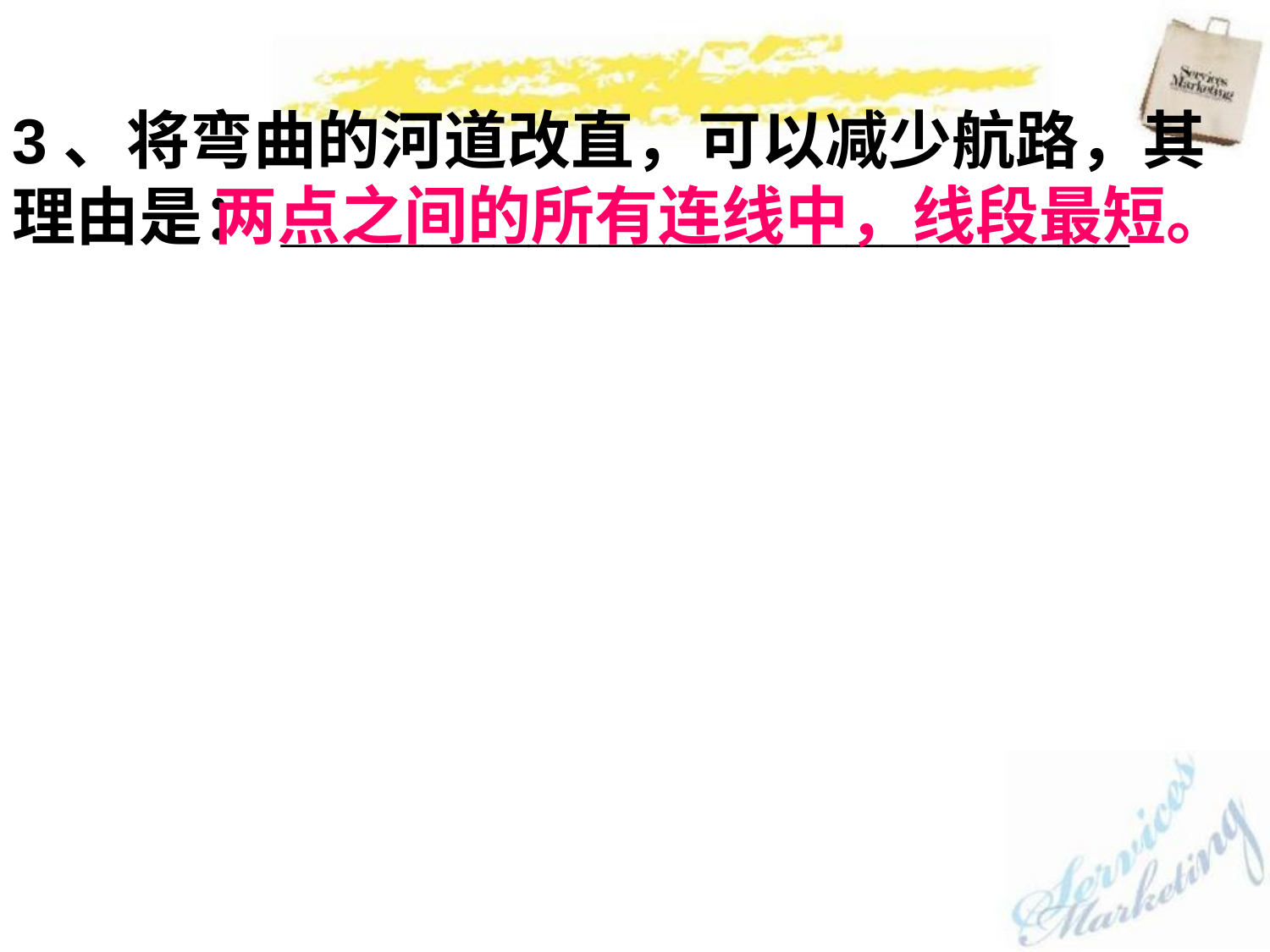

3、将弯曲的河道改直，可以减少航路，其理由是：________________________
两点之间的所有连线中，线段最短。